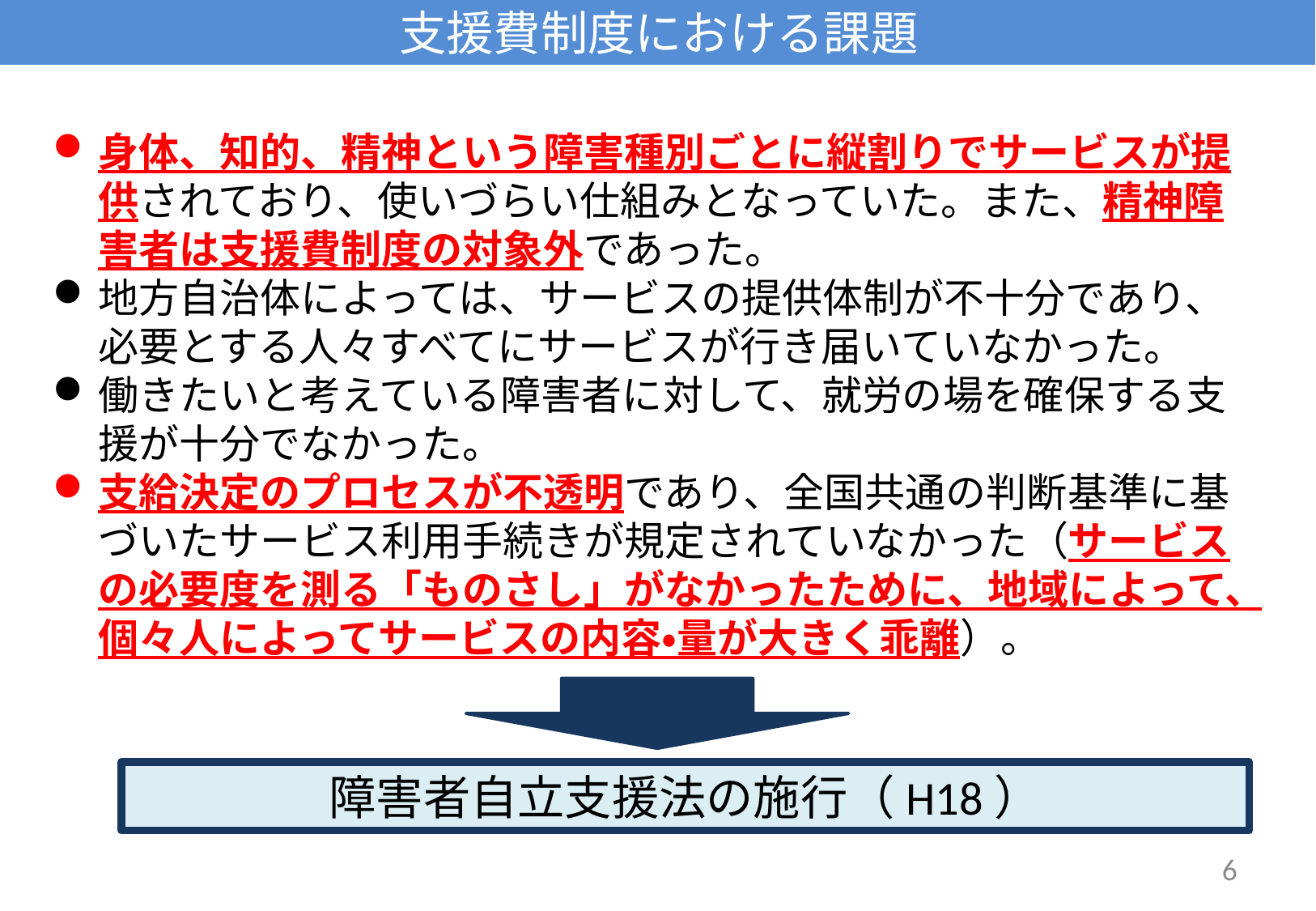

# 支援費制度における課題
身体、知的、精神という障害種別ごとに縦割りでサービスが提供されており、使いづらい仕組みとなっていた。また、精神障害者は支援費制度の対象外であった。
地方自治体によっては、サービスの提供体制が不十分であり、必要とする人々すべてにサービスが行き届いていなかった。
働きたいと考えている障害者に対して、就労の場を確保する支援が十分でなかった。
支給決定のプロセスが不透明であり、全国共通の判断基準に基づいたサービス利用手続きが規定されていなかった（サービスの必要度を測る「ものさし」がなかったために、地域によって、個々人によってサービスの内容・量が大きく乖離）。

障害者自立支援法の施行（H18）
6